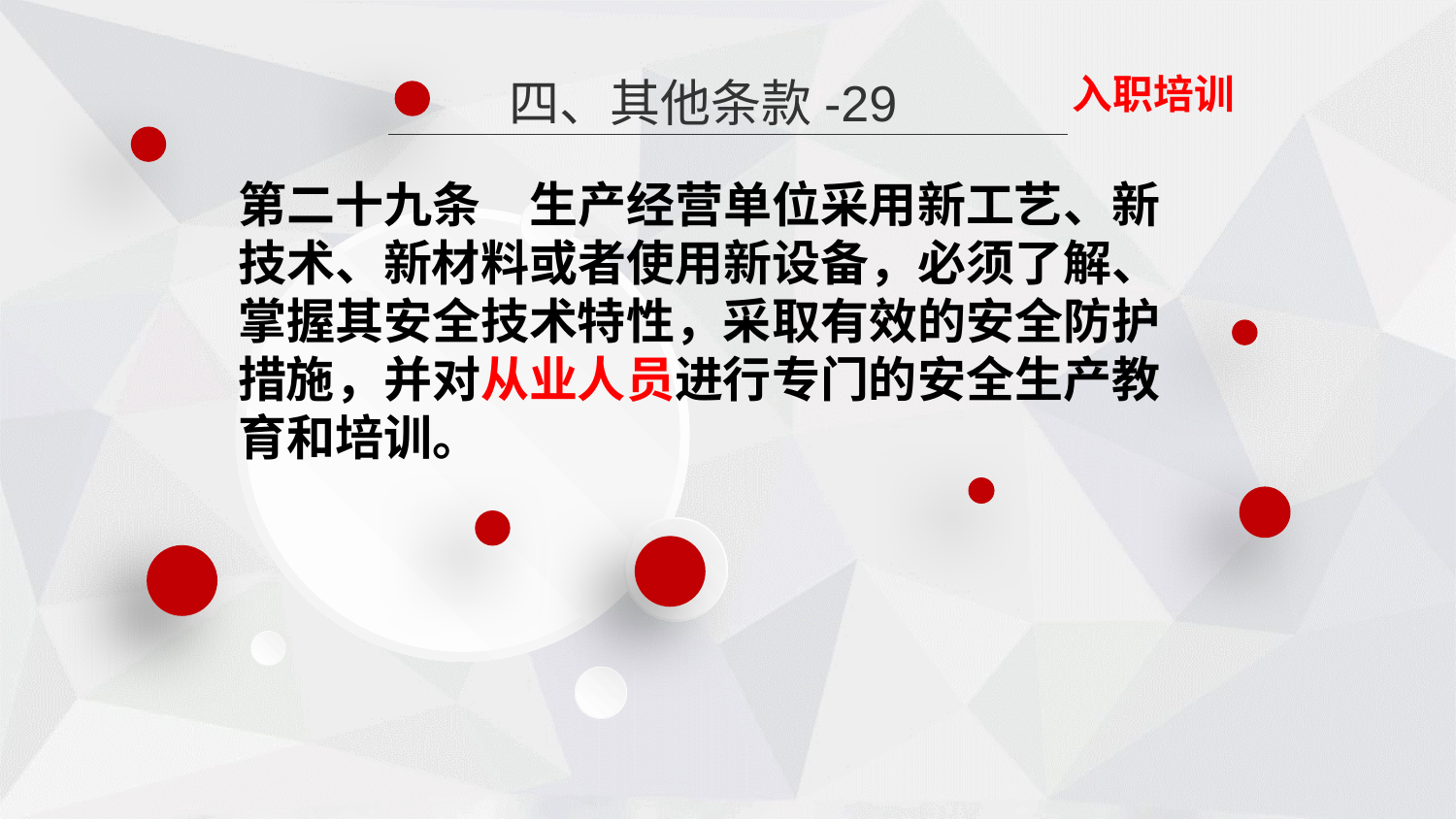

入职培训
四、其他条款-29

第二十九条　生产经营单位采用新工艺、新技术、新材料或者使用新设备，必须了解、掌握其安全技术特性，采取有效的安全防护措施，并对从业人员进行专门的安全生产教育和培训。